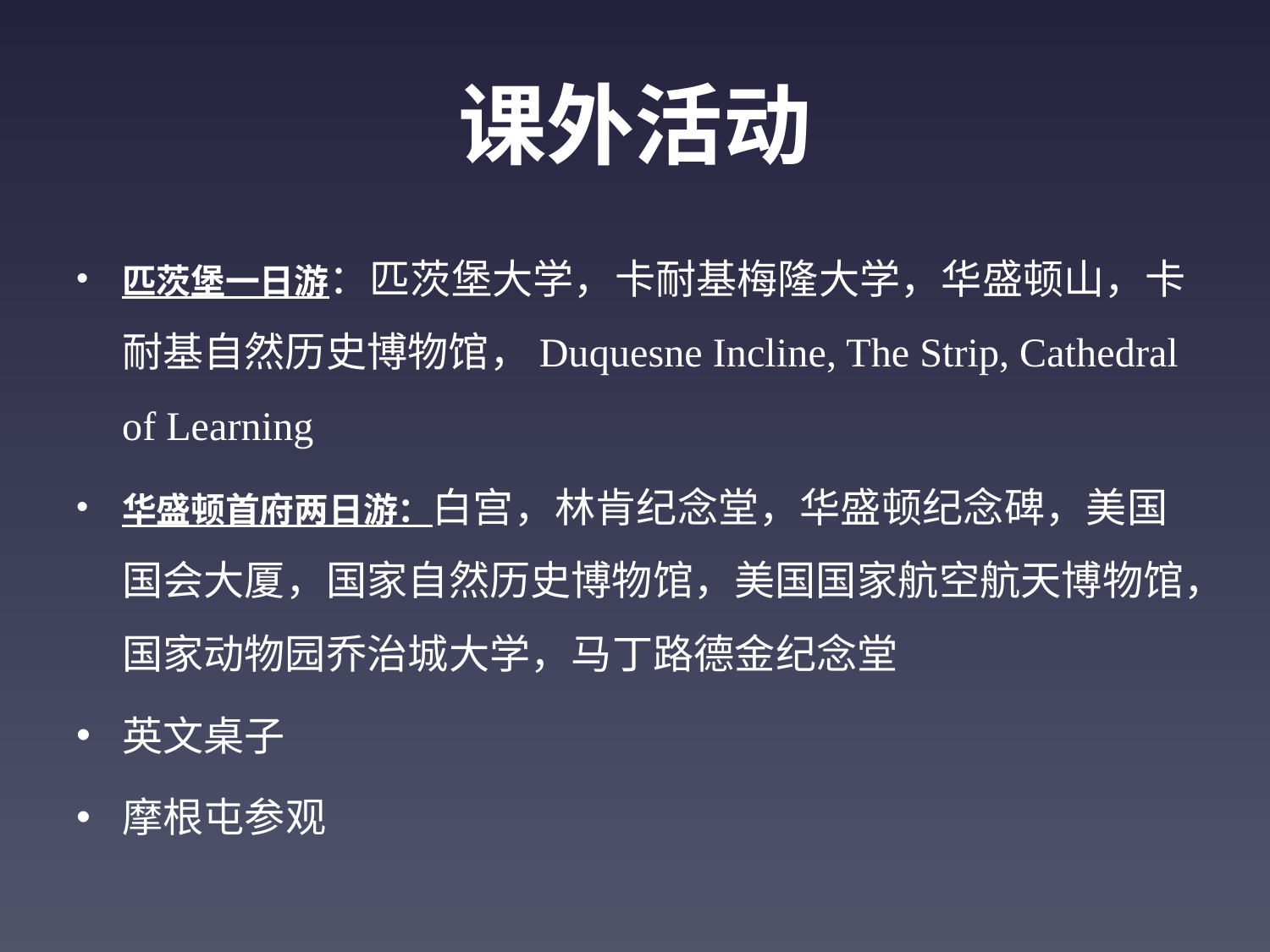

# 课外活动
匹茨堡一日游：匹茨堡大学，卡耐基梅隆大学，华盛顿山，卡耐基自然历史博物馆，Duquesne Incline, The Strip, Cathedral of Learning
华盛顿首府两日游：白宫，林肯纪念堂，华盛顿纪念碑，美国国会大厦，国家自然历史博物馆，美国国家航空航天博物馆，国家动物园乔治城大学，马丁路德金纪念堂
英文桌子
摩根屯参观